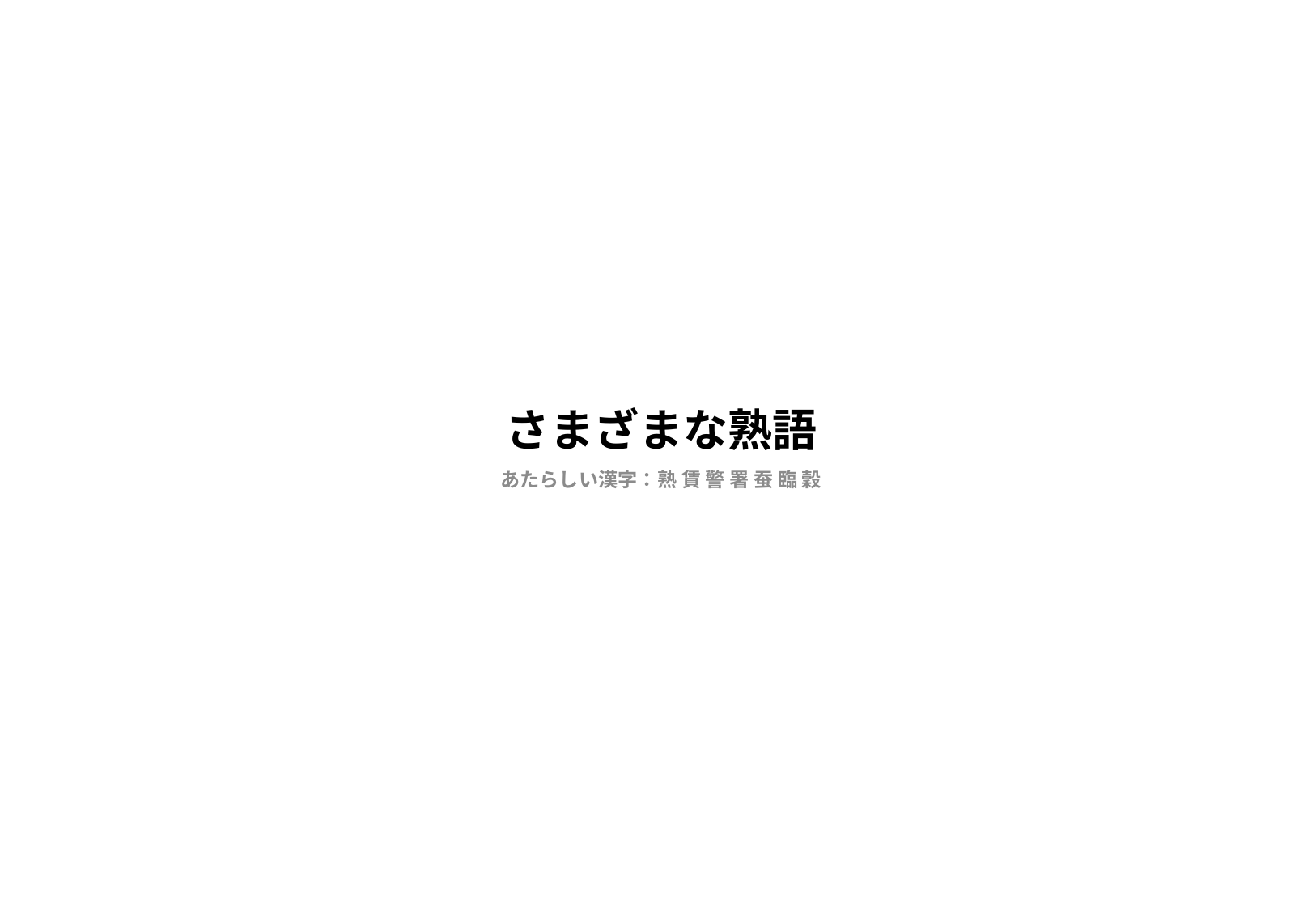

# さまざまな熟語
あたらしい漢字：熟 賃 警 署 蚕 臨 穀